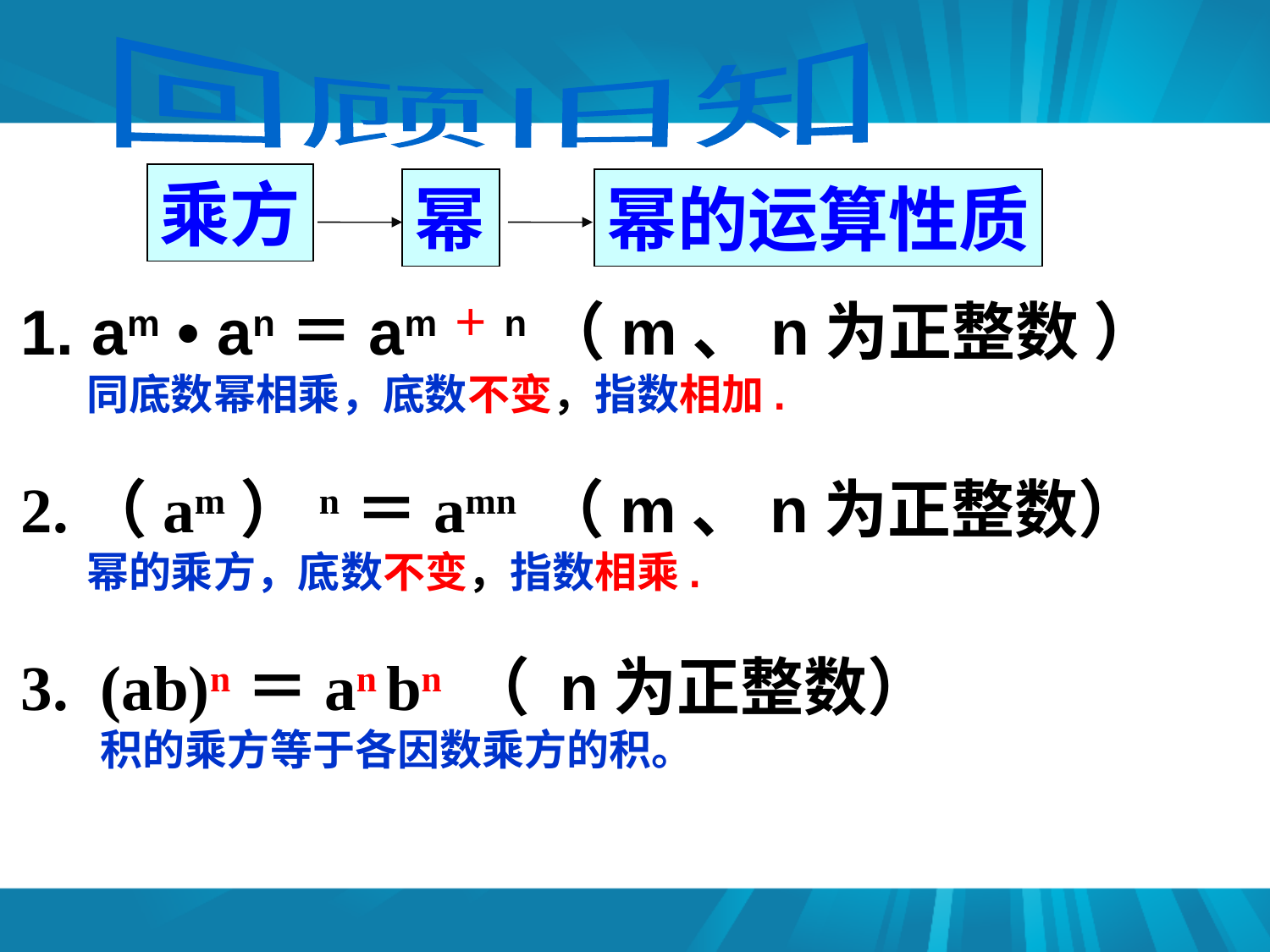

回顾旧知
乘方
幂
幂的运算性质

1. am • an＝am＋n（m、n为正整数 ）
        同底数幂相乘，底数不变，指数相加.

2.（am）n＝amn （m、n为正整数）
        幂的乘方，底数不变，指数相乘.

3.  (ab)n＝an bn （ n为正整数）
          积的乘方等于各因数乘方的积。